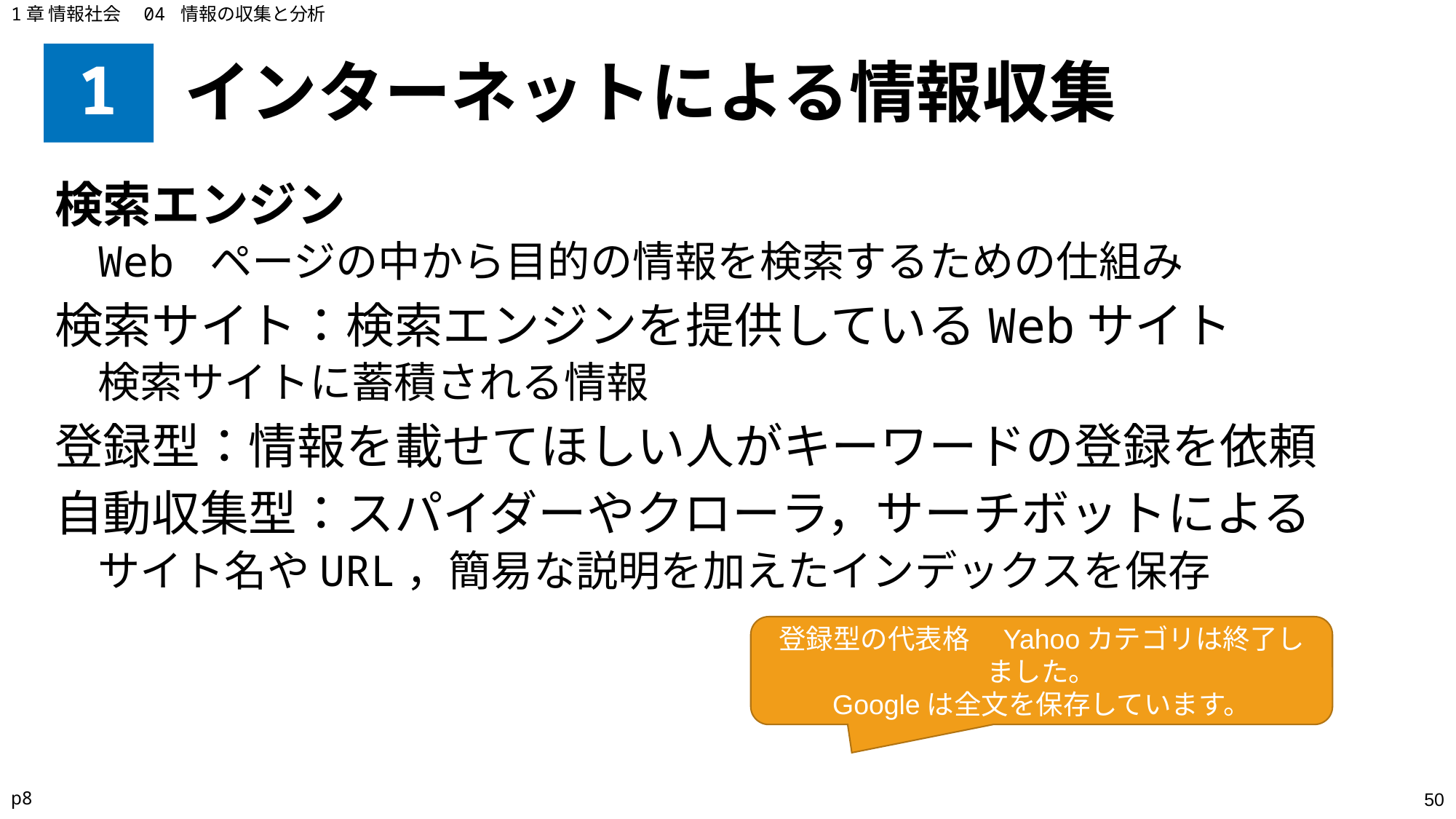

1章 情報社会　04 情報の収集と分析

# 1
インターネットによる情報収集
検索エンジン
Web ページの中から目的の情報を検索するための仕組み
検索サイト：検索エンジンを提供しているWebサイト
検索サイトに蓄積される情報
登録型：情報を載せてほしい人がキーワードの登録を依頼
自動収集型：スパイダーやクローラ，サーチボットによる
サイト名やURL，簡易な説明を加えたインデックスを保存
登録型の代表格　Yahooカテゴリは終了しました。
Googleは全文を保存しています。
p8
50